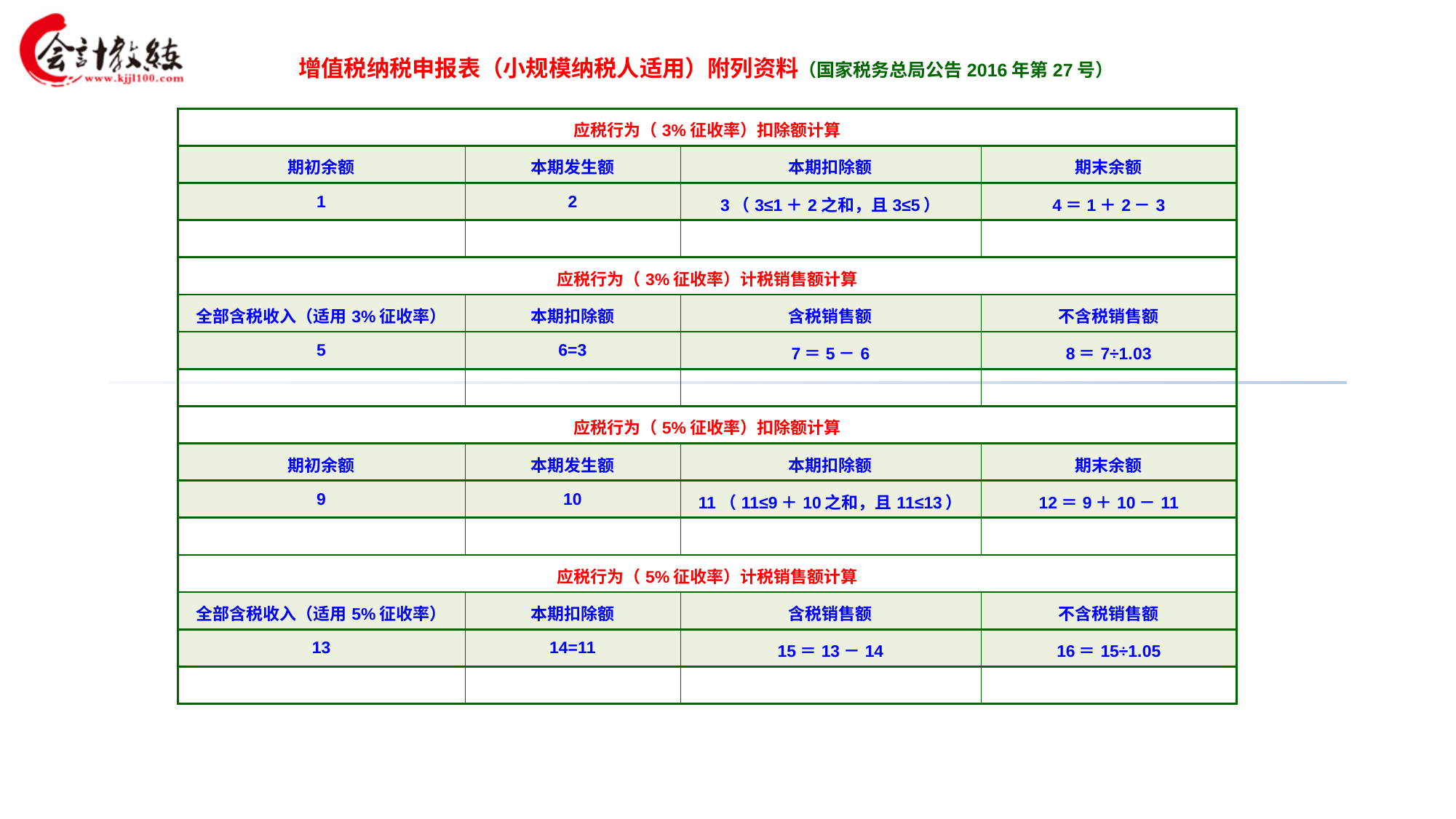

增值税纳税申报表（小规模纳税人适用）附列资料（国家税务总局公告2016年第27号）
| 应税行为（3%征收率）扣除额计算 |  |  |  |
| --- | --- | --- | --- |
| 期初余额 | 本期发生额 | 本期扣除额 | 期末余额 |
| 1 | 2 | 3（3≤1＋2之和，且3≤5） | 4＝1＋2－3 |
|  |  |  |  |
| 应税行为（3%征收率）计税销售额计算 |  |  |  |
| 全部含税收入（适用3%征收率） | 本期扣除额 | 含税销售额 | 不含税销售额 |
| 5 | 6=3 | 7＝5－6 | 8＝7÷1.03 |
|  |  |  |  |
| 应税行为（5%征收率）扣除额计算 |  |  |  |
| 期初余额 | 本期发生额 | 本期扣除额 | 期末余额 |
| 9 | 10 | 11（11≤9＋10之和，且11≤13） | 12＝9＋10－11 |
|  |  |  |  |
| 应税行为（5%征收率）计税销售额计算 |  |  |  |
| 全部含税收入（适用5%征收率） | 本期扣除额 | 含税销售额 | 不含税销售额 |
| 13 | 14=11 | 15＝13－14 | 16＝15÷1.05 |
|  |  |  |  |